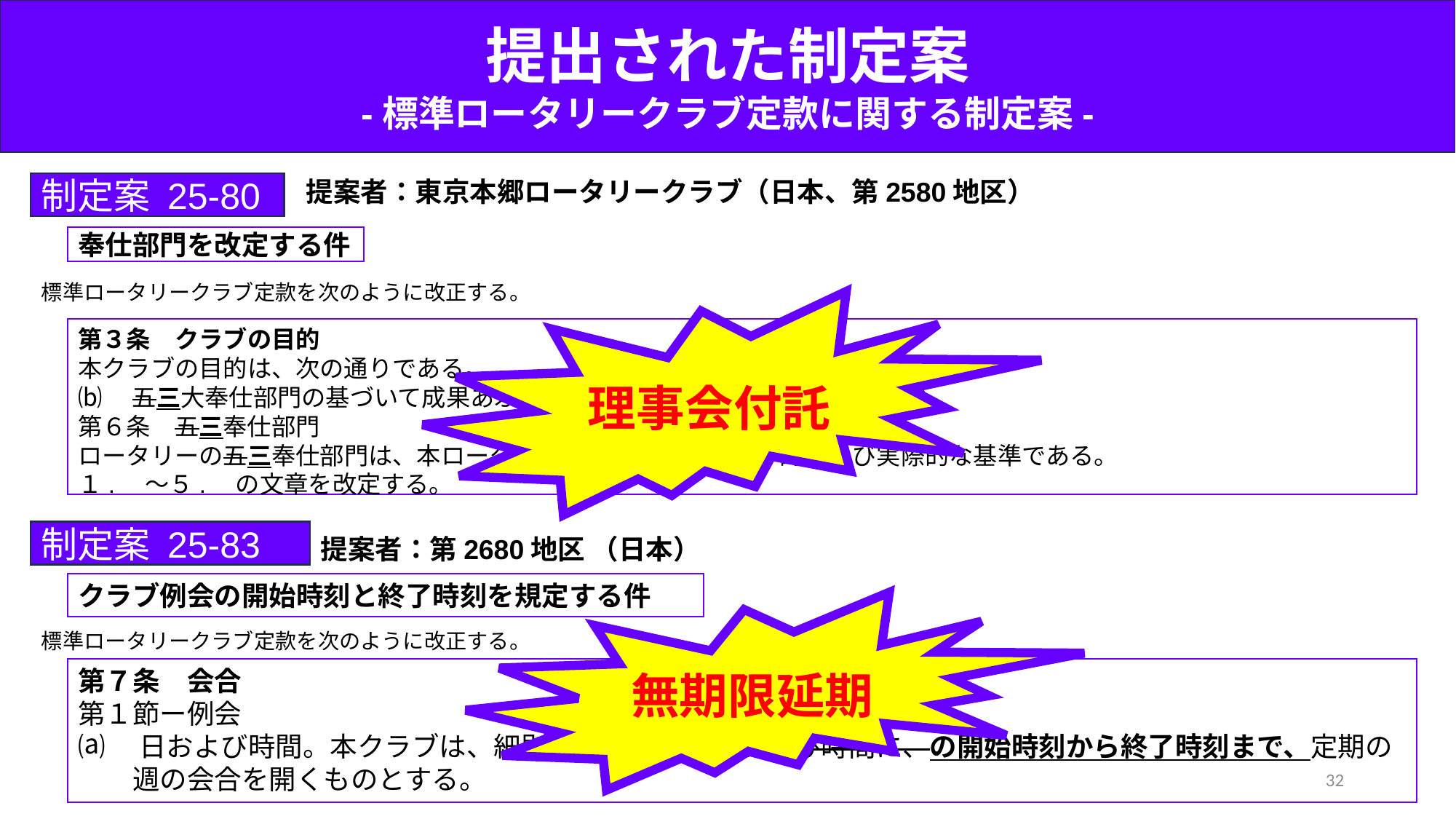

提出された制定案
-標準ロータリークラブ定款に関する制定案-
制定案 25-80
提案者：東京本郷ロータリークラブ（日本、第2580地区）
奉仕部門を改定する件
標準ロータリークラブ定款を次のように改正する。
理事会付託
第３条　クラブの目的
本クラブの目的は、次の通りである。
⒝　五三大奉仕部門の基づいて成果あふれる奉仕プロジェクトを実施すること。
第６条　五三奉仕部門
ロータリーの五三奉仕部門は、本ロータリークラブの活動の哲学的および実際的な基準である。
１.　～５.　の文章を改定する。
制定案 25-83
提案者：第2680地区 （日本）
クラブ例会の開始時刻と終了時刻を規定する件
無期限延期
標準ロータリークラブ定款を次のように改正する。
第７条　会合
第１節ー例会
⒜　日および時間。本クラブは、細則に定められた日および時間に、の開始時刻から終了時刻まで、定期の
　　週の会合を開くものとする。
32